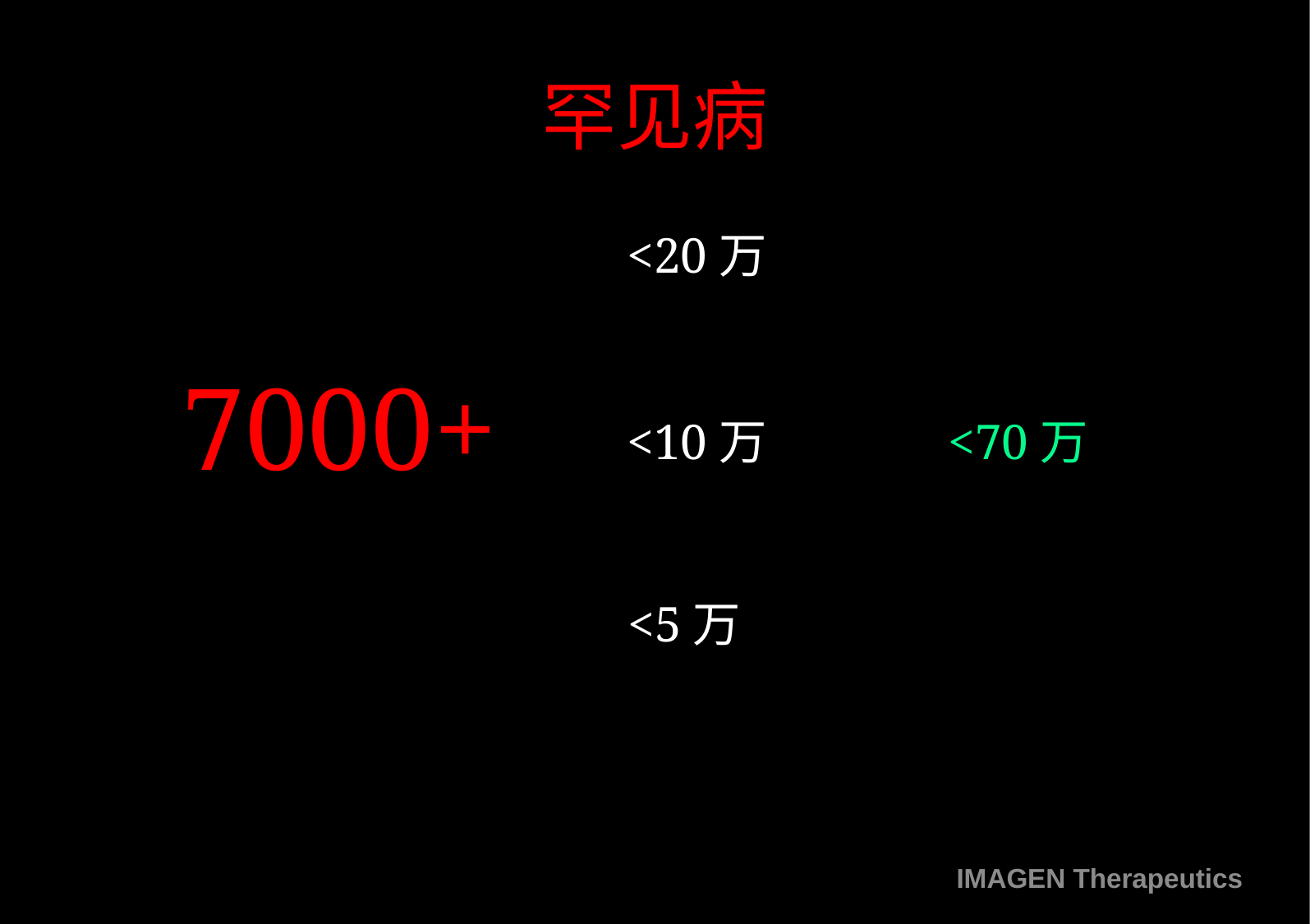

# 罕见病
<20万
7000+
<10万
<70万
<5万
IMAGEN Therapeutics